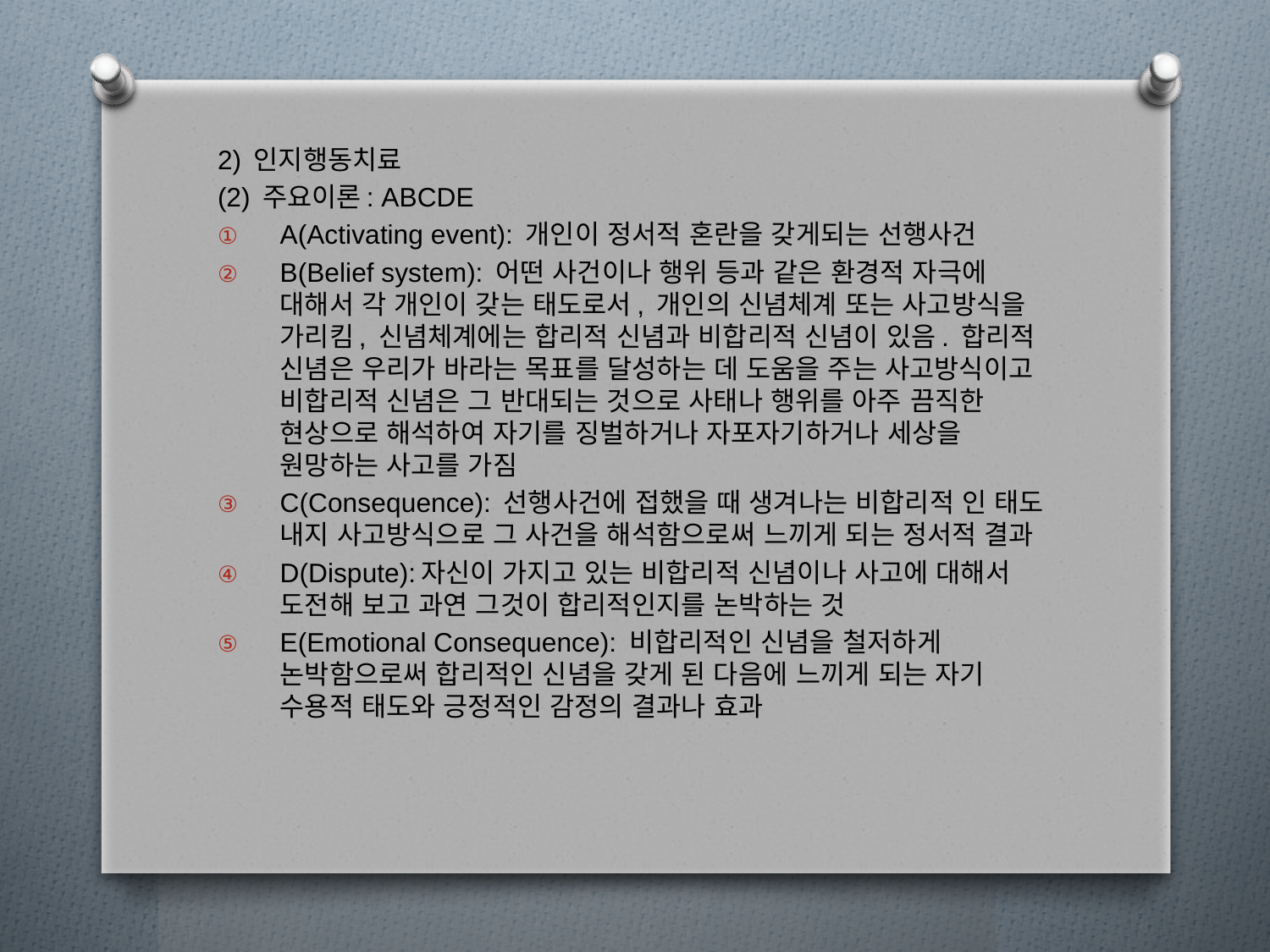

2) 인지행동치료
(2) 주요이론: ABCDE
A(Activating event): 개인이 정서적 혼란을 갖게되는 선행사건
B(Belief system): 어떤 사건이나 행위 등과 같은 환경적 자극에 대해서 각 개인이 갖는 태도로서, 개인의 신념체계 또는 사고방식을 가리킴, 신념체계에는 합리적 신념과 비합리적 신념이 있음. 합리적 신념은 우리가 바라는 목표를 달성하는 데 도움을 주는 사고방식이고 비합리적 신념은 그 반대되는 것으로 사태나 행위를 아주 끔직한 현상으로 해석하여 자기를 징벌하거나 자포자기하거나 세상을 원망하는 사고를 가짐
C(Consequence): 선행사건에 접했을 때 생겨나는 비합리적 인 태도 내지 사고방식으로 그 사건을 해석함으로써 느끼게 되는 정서적 결과
D(Dispute):자신이 가지고 있는 비합리적 신념이나 사고에 대해서 도전해 보고 과연 그것이 합리적인지를 논박하는 것
E(Emotional Consequence): 비합리적인 신념을 철저하게 논박함으로써 합리적인 신념을 갖게 된 다음에 느끼게 되는 자기 수용적 태도와 긍정적인 감정의 결과나 효과